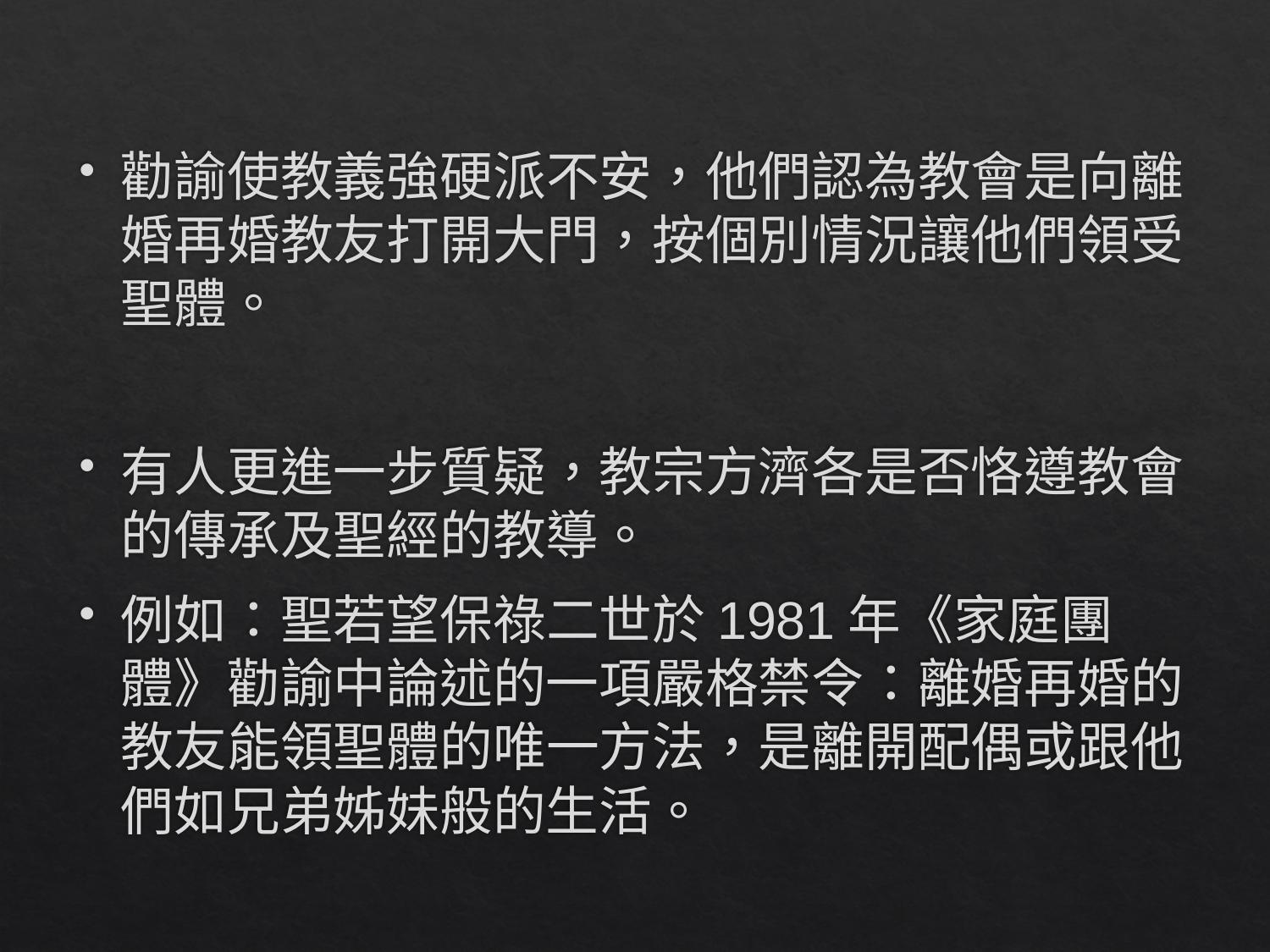

#
勸諭使教義強硬派不安，他們認為教會是向離婚再婚教友打開大門，按個別情況讓他們領受聖體。

有人更進一步質疑，教宗方濟各是否恪遵教會的傳承及聖經的教導。
例如：聖若望保祿二世於1981年《家庭團體》勸諭中論述的一項嚴格禁令：離婚再婚的教友能領聖體的唯一方法，是離開配偶或跟他們如兄弟姊妹般的生活。